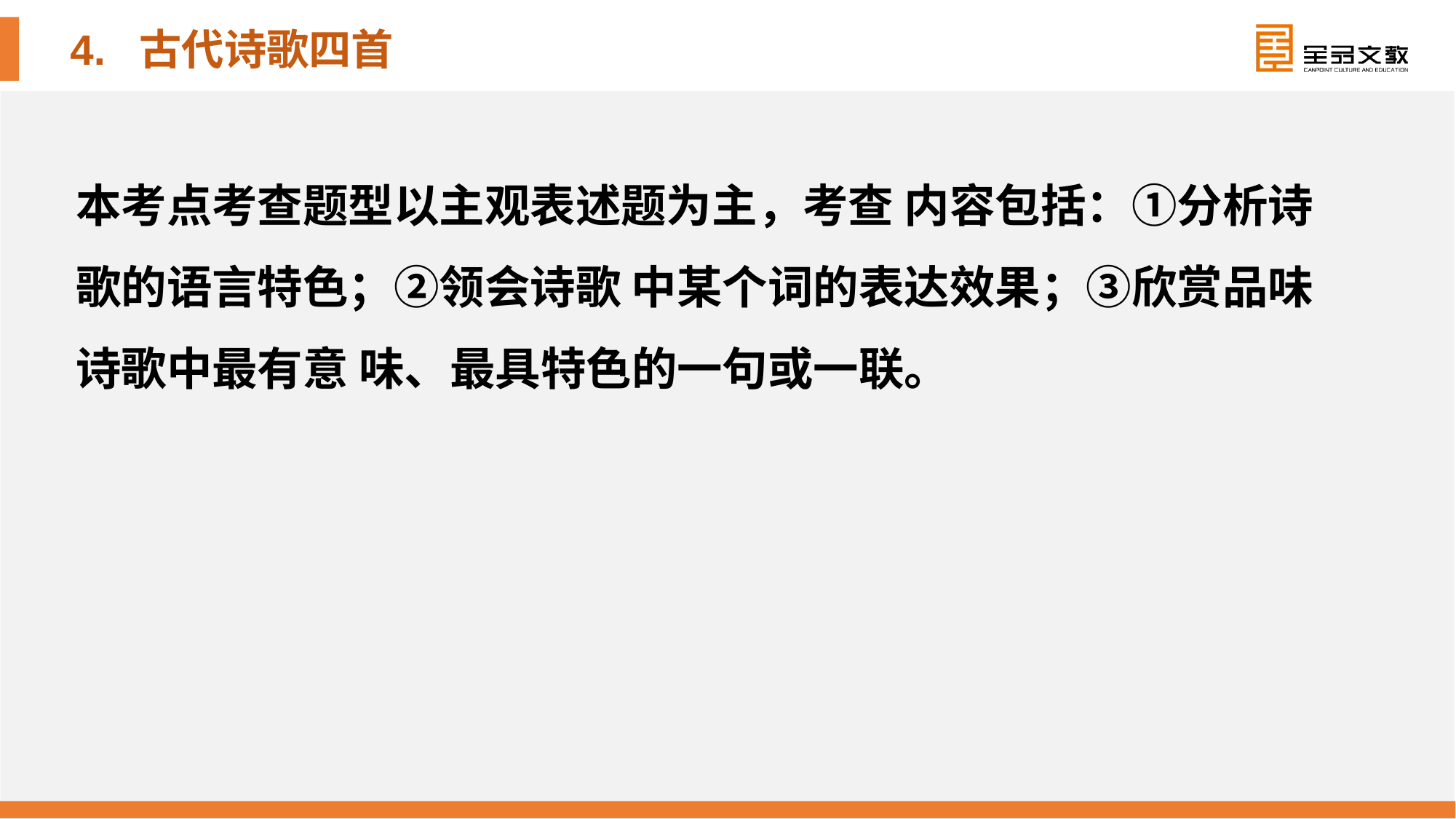

本考点考查题型以主观表述题为主，考查 内容包括：①分析诗歌的语言特色；②领会诗歌 中某个词的表达效果；③欣赏品味诗歌中最有意 味、最具特色的一句或一联。